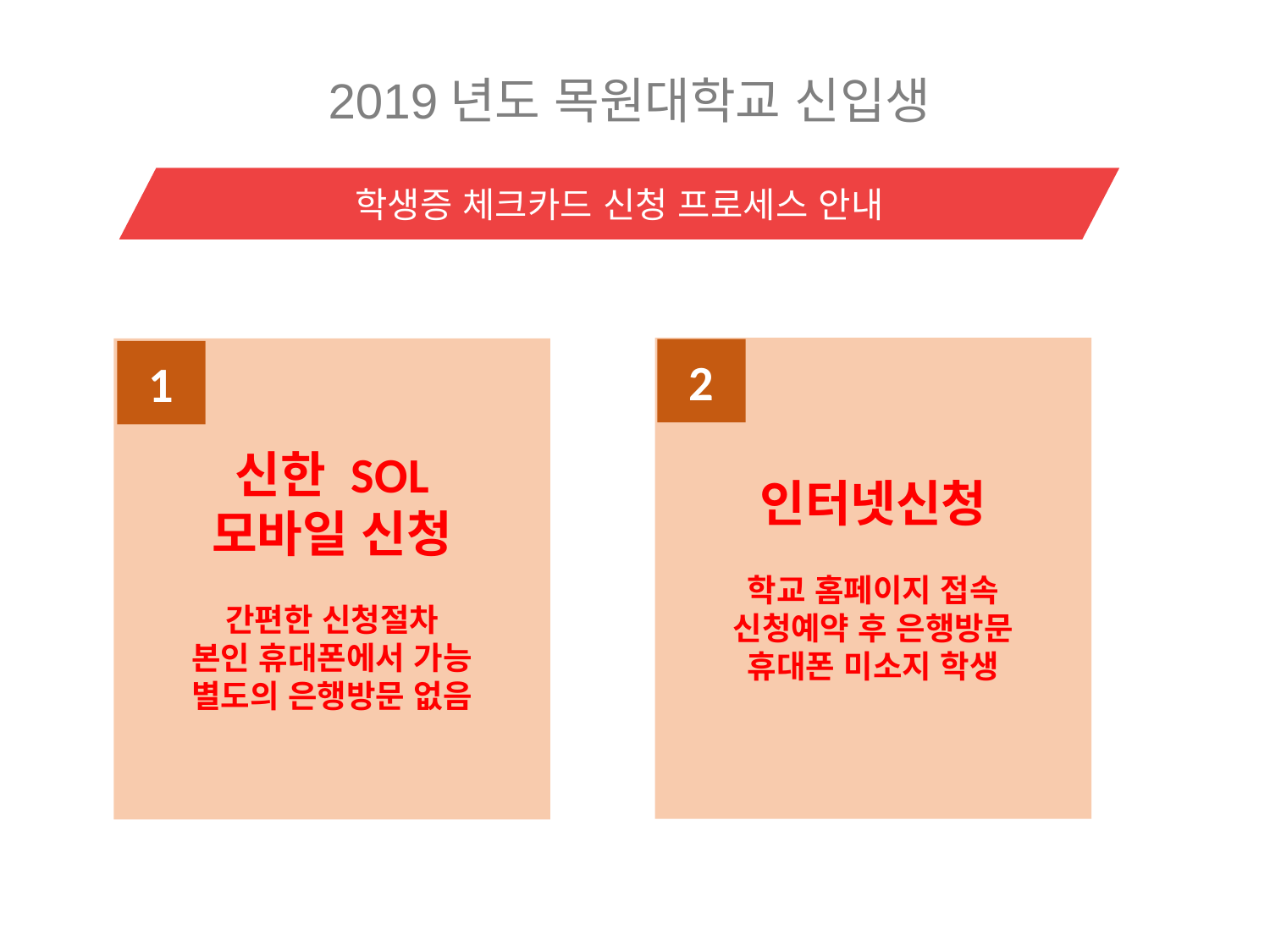

2019년도 목원대학교 신입생
학생증 체크카드 신청 프로세스 안내
인터넷신청

학교 홈페이지 접속
신청예약 후 은행방문
휴대폰 미소지 학생
신한 SOL
모바일 신청

간편한 신청절차
본인 휴대폰에서 가능
별도의 은행방문 없음
2
1